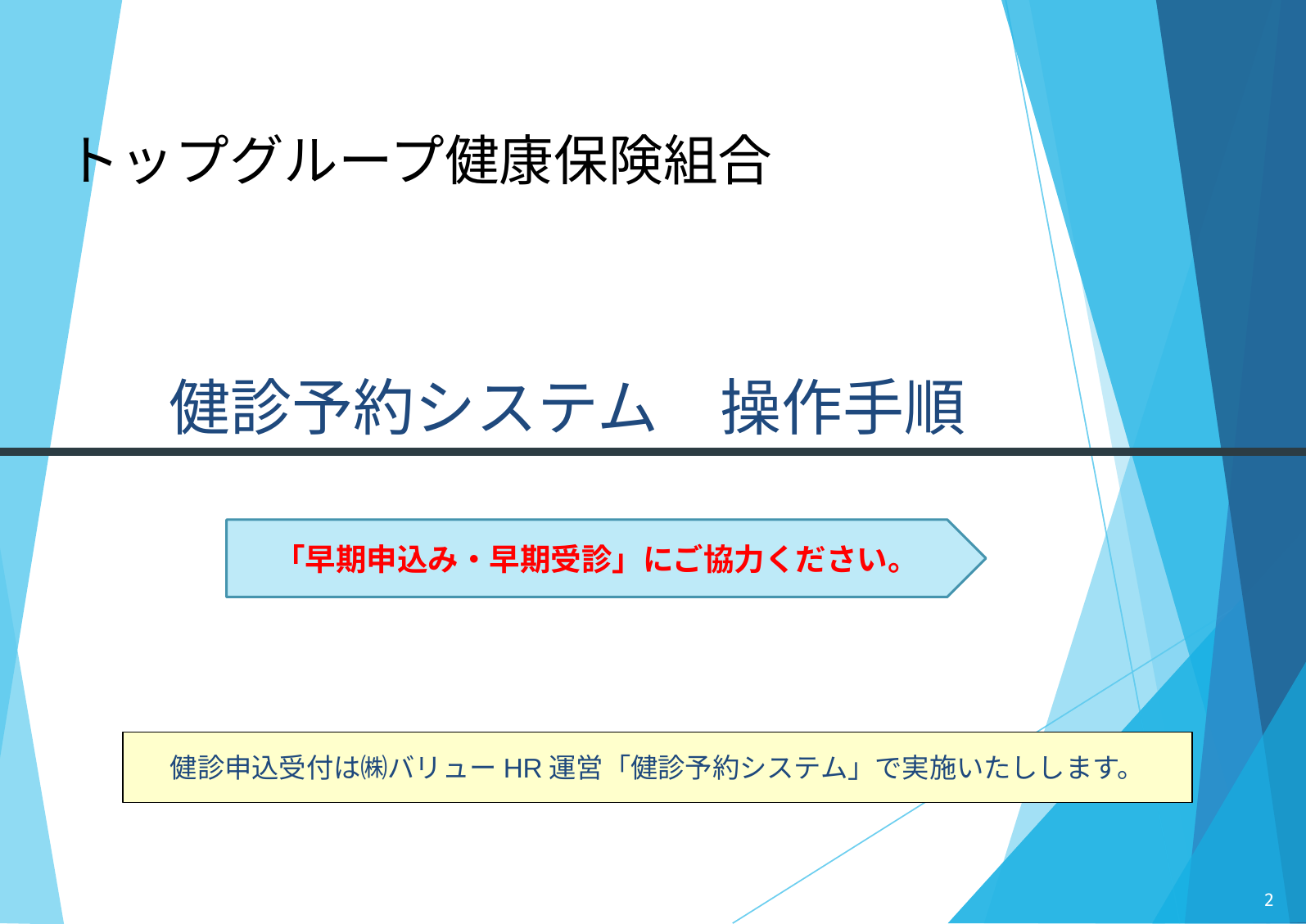

トップグループ健康保険組合
# 健診予約システム　操作手順
「早期申込み・早期受診」にご協力ください。
健診申込受付は㈱バリューHR運営「健診予約システム」で実施いたしします。